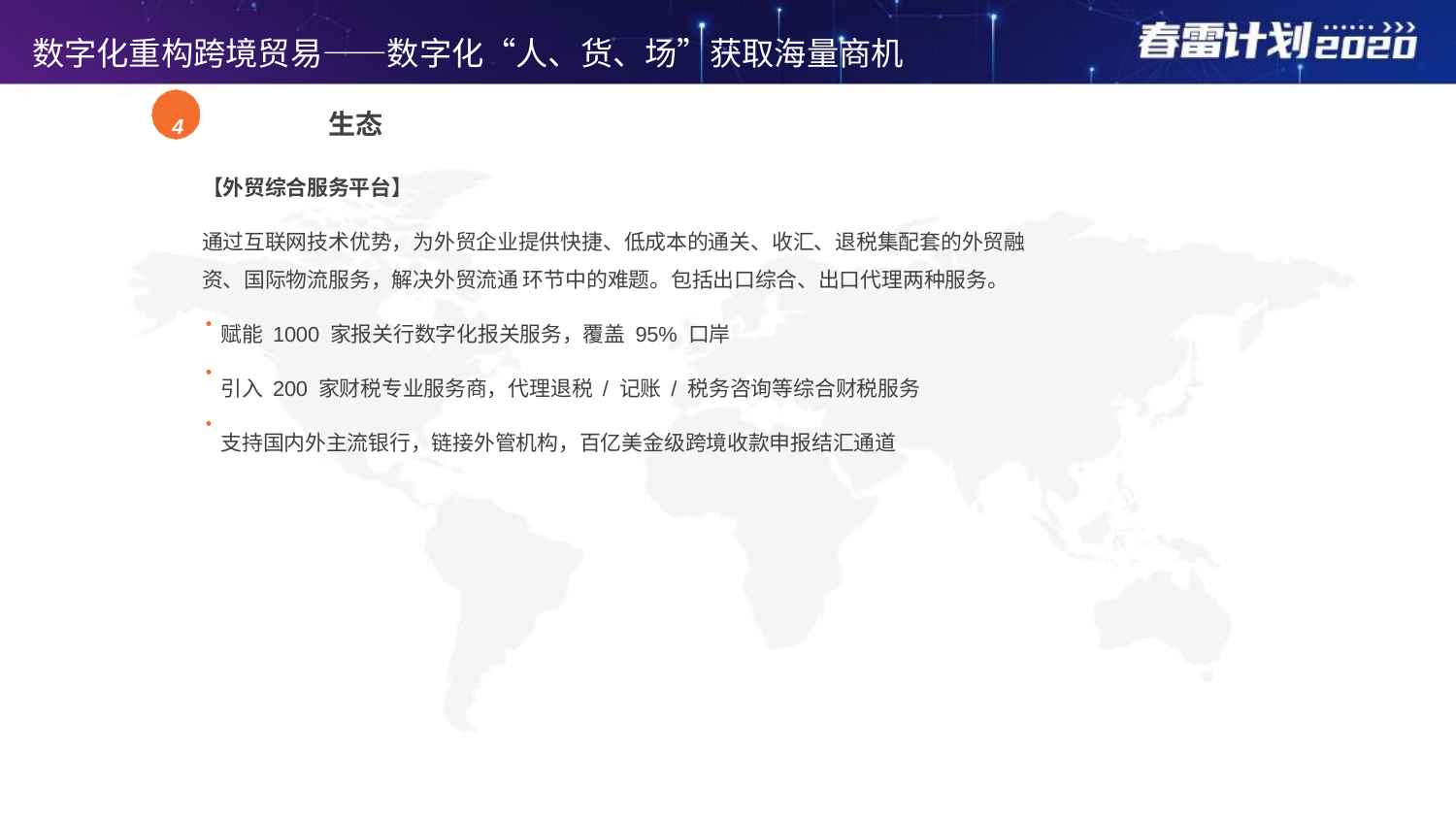

数字化重构跨境贸易——数字化“人、货、场”获取海量商机

4	 生态
【外贸综合服务平台】
通过互联网技术优势，为外贸企业提供快捷、低成本的通关、收汇、退税集配套的外贸融资、国际物流服务，解决外贸流通 环节中的难题。包括出口综合、出口代理两种服务。
   赋能 1000 家报关行数字化报关服务，覆盖 95% 口岸
   引入 200 家财税专业服务商，代理退税 / 记账 / 税务咨询等综合财税服务
   支持国内外主流银行，链接外管机构，百亿美金级跨境收款申报结汇通道